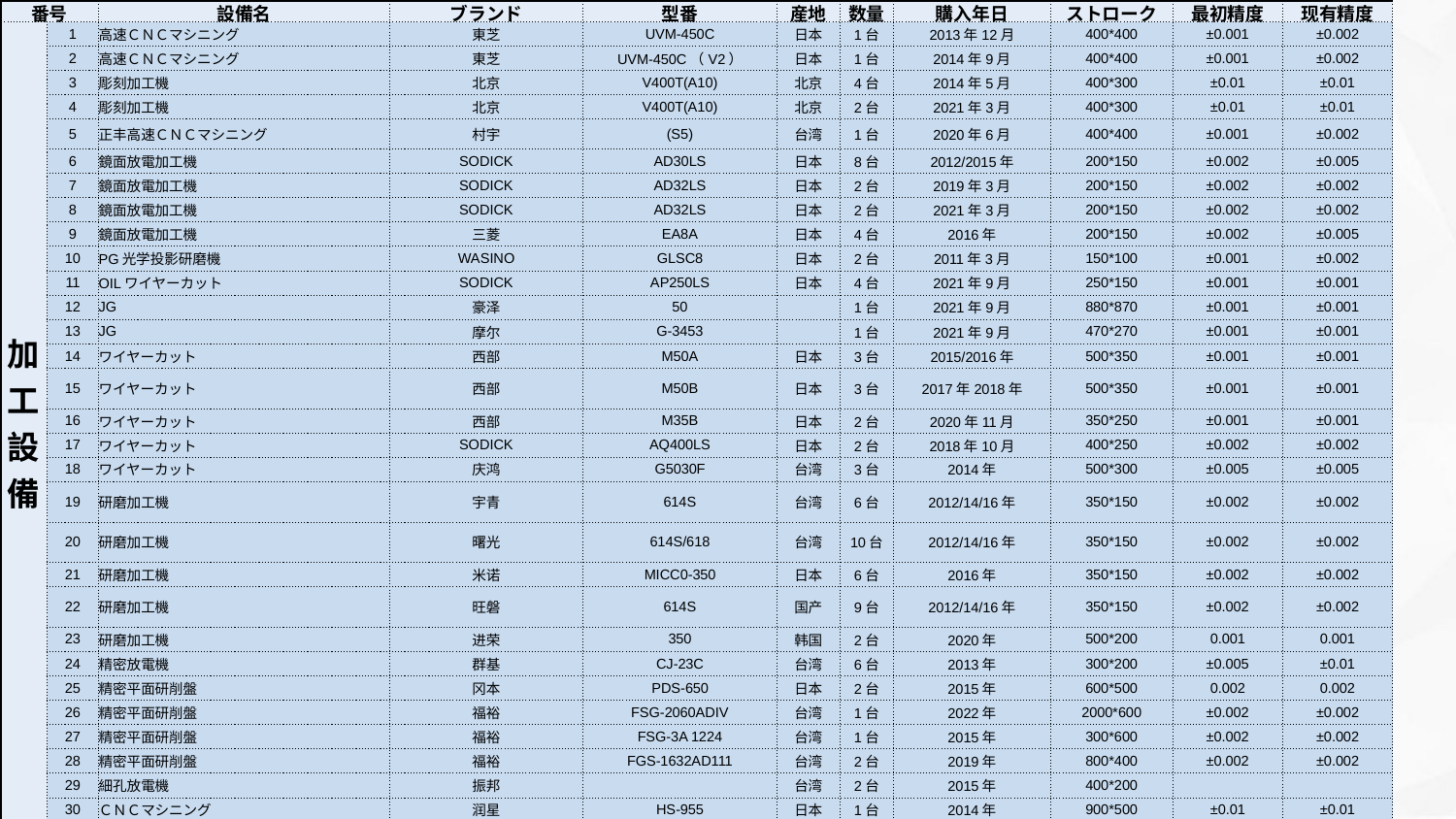

| 番号 |  | 設備名 | ブランド | 型番 | 産地 | 数量 | 購入年日 | ストローク | 最初精度 | 现有精度 |
| --- | --- | --- | --- | --- | --- | --- | --- | --- | --- | --- |
| 加 工 設 備 | 1 | 高速ＣＮＣマシニング | 東芝 | UVM-450C | 日本 | 1台 | 2013年12月 | 400\*400 | ±0.001 | ±0.002 |
|  | 2 | 高速ＣＮＣマシニング | 東芝 | UVM-450C（V2） | 日本 | 1台 | 2014年9月 | 400\*400 | ±0.001 | ±0.002 |
|  | 3 | 彫刻加工機 | 北京 | V400T(A10) | 北京 | 4台 | 2014年5月 | 400\*300 | ±0.01 | ±0.01 |
|  | 4 | 彫刻加工機 | 北京 | V400T(A10) | 北京 | 2台 | 2021年3月 | 400\*300 | ±0.01 | ±0.01 |
|  | 5 | 正丰高速ＣＮＣマシニング | 村宇 | (S5) | 台湾 | 1台 | 2020年6月 | 400\*400 | ±0.001 | ±0.002 |
|  | 6 | 鏡面放電加工機 | SODICK | AD30LS | 日本 | 8台 | 2012/2015年 | 200\*150 | ±0.002 | ±0.005 |
|  | 7 | 鏡面放電加工機 | SODICK | AD32LS | 日本 | 2台 | 2019年3月 | 200\*150 | ±0.002 | ±0.002 |
|  | 8 | 鏡面放電加工機 | SODICK | AD32LS | 日本 | 2台 | 2021年3月 | 200\*150 | ±0.002 | ±0.002 |
|  | 9 | 鏡面放電加工機 | 三菱 | EA8A | 日本 | 4台 | 2016年 | 200\*150 | ±0.002 | ±0.005 |
|  | 10 | PG光学投影研磨機 | WASINO | GLSC8 | 日本 | 2台 | 2011年3月 | 150\*100 | ±0.001 | ±0.002 |
|  | 11 | OILワイヤーカット | SODICK | AP250LS | 日本 | 4台 | 2021年9月 | 250\*150 | ±0.001 | ±0.001 |
|  | 12 | JG | 豪泽 | 50 |  | 1台 | 2021年9月 | 880\*870 | ±0.001 | ±0.001 |
|  | 13 | JG | 摩尔 | G-3453 |  | 1台 | 2021年9月 | 470\*270 | ±0.001 | ±0.001 |
|  | 14 | ワイヤーカット | 西部 | M50A | 日本 | 3台 | 2015/2016年 | 500\*350 | ±0.001 | ±0.001 |
|  | 15 | ワイヤーカット | 西部 | M50B | 日本 | 3台 | 2017年2018年 | 500\*350 | ±0.001 | ±0.001 |
|  | 16 | ワイヤーカット | 西部 | M35B | 日本 | 2台 | 2020年11月 | 350\*250 | ±0.001 | ±0.001 |
|  | 17 | ワイヤーカット | SODICK | AQ400LS | 日本 | 2台 | 2018年10月 | 400\*250 | ±0.002 | ±0.002 |
|  | 18 | ワイヤーカット | 庆鸿 | G5030F | 台湾 | 3台 | 2014年 | 500\*300 | ±0.005 | ±0.005 |
|  | 19 | 研磨加工機 | 宇青 | 614S | 台湾 | 6台 | 2012/14/16年 | 350\*150 | ±0.002 | ±0.002 |
|  | 20 | 研磨加工機 | 曙光 | 614S/618 | 台湾 | 10台 | 2012/14/16年 | 350\*150 | ±0.002 | ±0.002 |
|  | 21 | 研磨加工機 | 米诺 | MICC0-350 | 日本 | 6台 | 2016年 | 350\*150 | ±0.002 | ±0.002 |
|  | 22 | 研磨加工機 | 旺磐 | 614S | 国产 | 9台 | 2012/14/16年 | 350\*150 | ±0.002 | ±0.002 |
|  | 23 | 研磨加工機 | 进荣 | 350 | 韩国 | 2台 | 2020年 | 500\*200 | 0.001 | 0.001 |
|  | 24 | 精密放電機 | 群基 | CJ-23C | 台湾 | 6台 | 2013年 | 300\*200 | ±0.005 | ±0.01 |
|  | 25 | 精密平面研削盤 | 冈本 | PDS-650 | 日本 | 2台 | 2015年 | 600\*500 | 0.002 | 0.002 |
|  | 26 | 精密平面研削盤 | 福裕 | FSG-2060ADIV | 台湾 | 1台 | 2022年 | 2000\*600 | ±0.002 | ±0.002 |
|  | 27 | 精密平面研削盤 | 福裕 | FSG-3A 1224 | 台湾 | 1台 | 2015年 | 300\*600 | ±0.002 | ±0.002 |
|  | 28 | 精密平面研削盤 | 福裕 | FGS-1632AD111 | 台湾 | 2台 | 2019年 | 800\*400 | ±0.002 | ±0.002 |
|  | 29 | 細孔放電機 | 振邦 |  | 台湾 | 2台 | 2015年 | 400\*200 |  |  |
|  | 30 | ＣＮＣマシニング | 润星 | HS-955 | 日本 | 1台 | 2014年 | 900\*500 | ±0.01 | ±0.01 |
04%